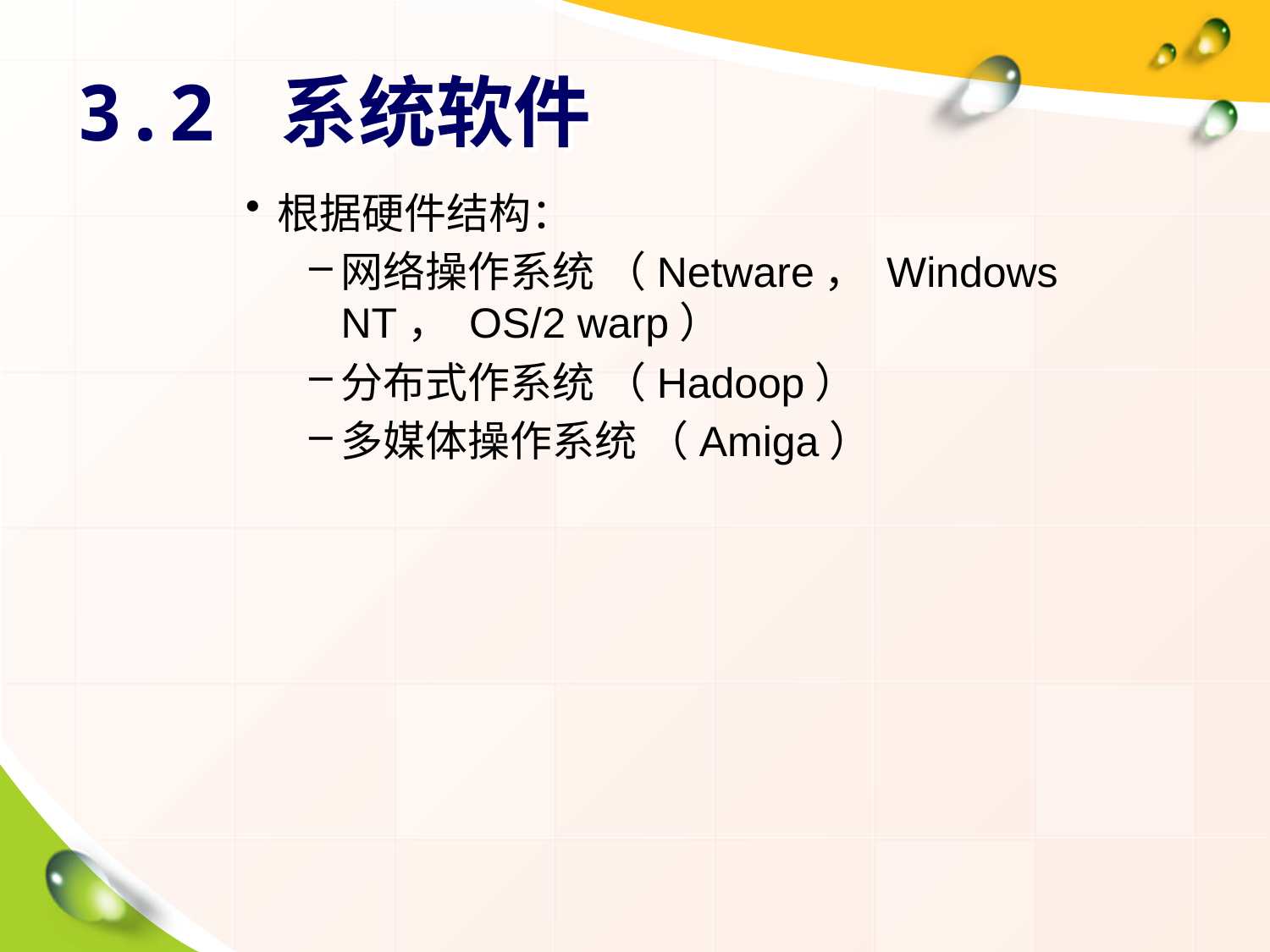

# 3.2 系统软件
根据硬件结构：
网络操作系统 （Netware， Windows NT， OS/2 warp）
分布式作系统 （Hadoop）
多媒体操作系统 （Amiga）